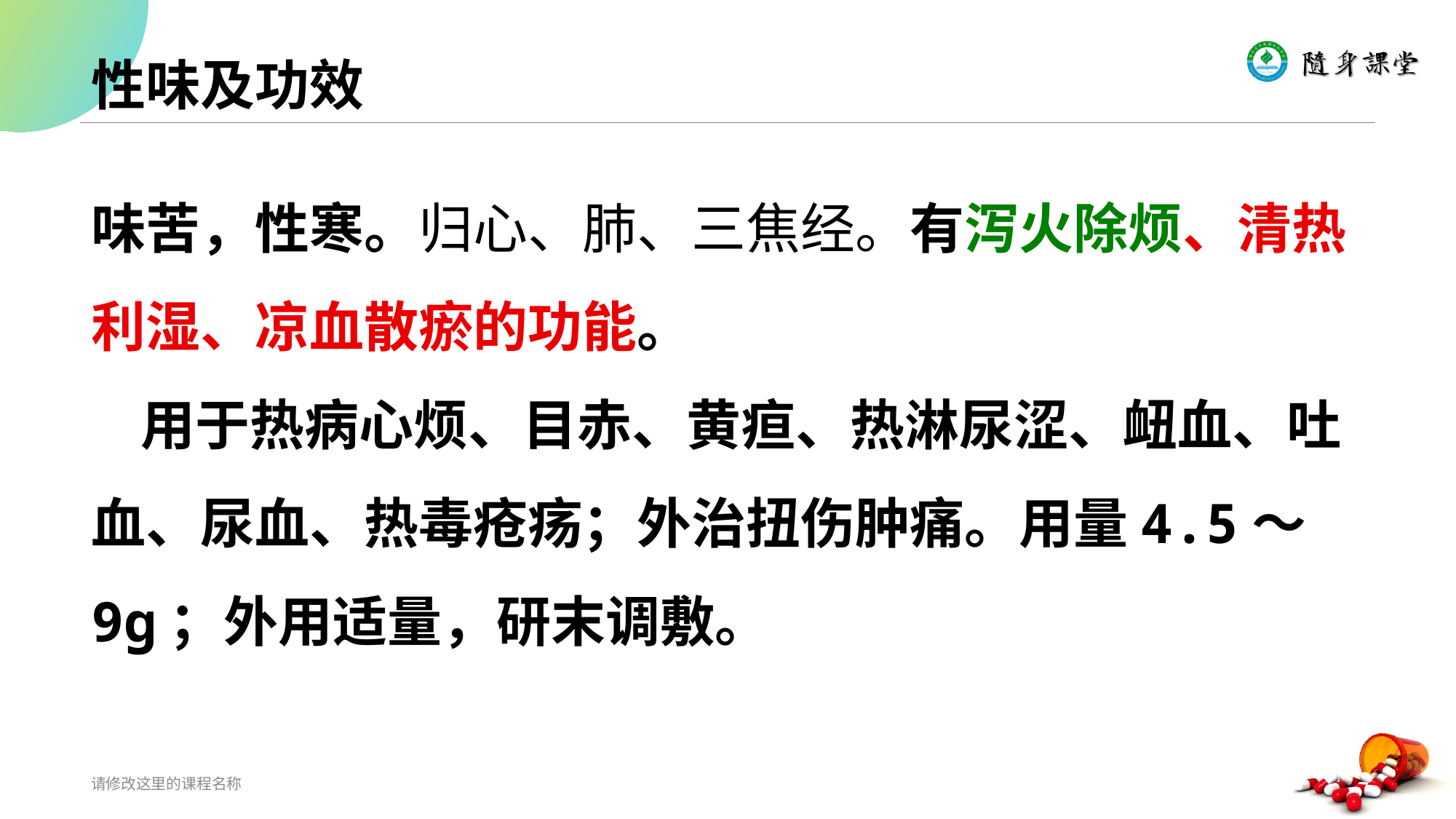

# 性味及功效
味苦，性寒。归心、肺、三焦经。有泻火除烦、清热利湿、凉血散瘀的功能。
   用于热病心烦、目赤、黄疸、热淋尿涩、衄血、吐血、尿血、热毒疮疡；外治扭伤肿痛。用量4.5～9g；外用适量，研末调敷。
请修改这里的课程名称
14